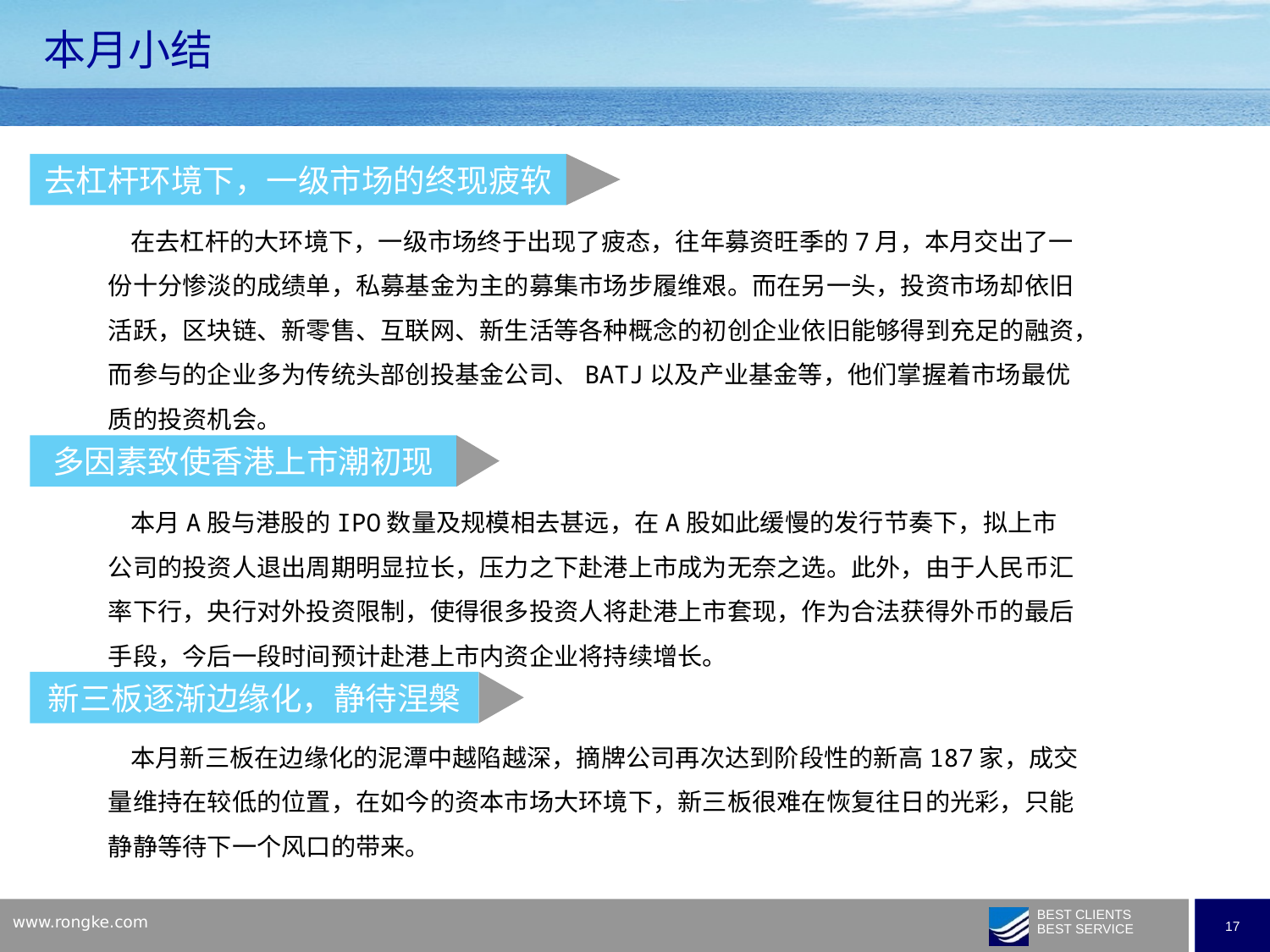

本月小结
去杠杆环境下，一级市场的终现疲软

   在去杠杆的大环境下，一级市场终于出现了疲态，往年募资旺季的7月，本月交出了一份十分惨淡的成绩单，私募基金为主的募集市场步履维艰。而在另一头，投资市场却依旧活跃，区块链、新零售、互联网、新生活等各种概念的初创企业依旧能够得到充足的融资，而参与的企业多为传统头部创投基金公司、BATJ以及产业基金等，他们掌握着市场最优质的投资机会。
多因素致使香港上市潮初现

   本月A股与港股的IPO数量及规模相去甚远，在A股如此缓慢的发行节奏下，拟上市公司的投资人退出周期明显拉长，压力之下赴港上市成为无奈之选。此外，由于人民币汇率下行，央行对外投资限制，使得很多投资人将赴港上市套现，作为合法获得外币的最后手段，今后一段时间预计赴港上市内资企业将持续增长。
新三板逐渐边缘化，静待涅槃

   本月新三板在边缘化的泥潭中越陷越深，摘牌公司再次达到阶段性的新高187家，成交量维持在较低的位置，在如今的资本市场大环境下，新三板很难在恢复往日的光彩，只能静静等待下一个风口的带来。